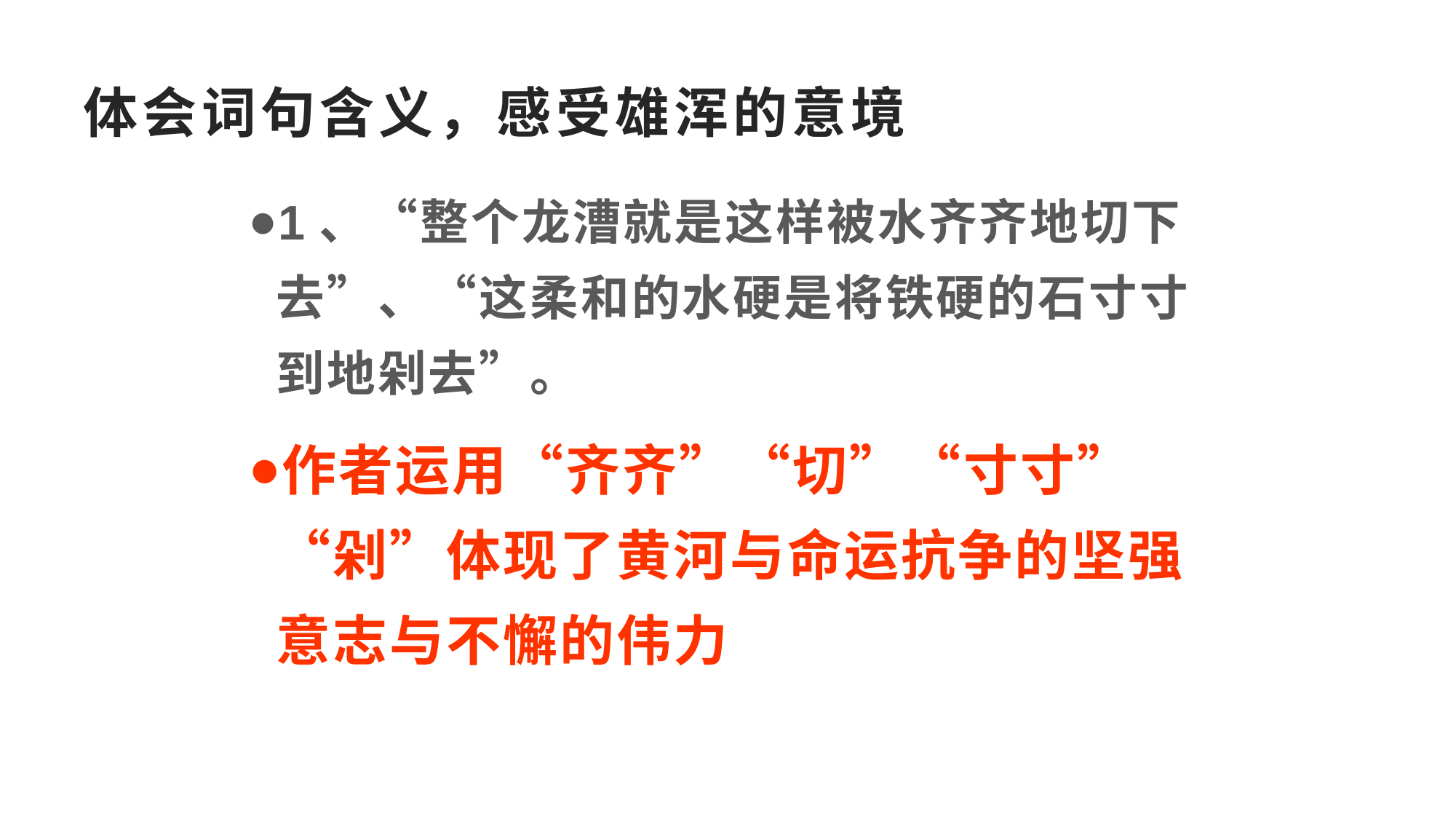

# 体会词句含义，感受雄浑的意境
1、“整个龙漕就是这样被水齐齐地切下去”、“这柔和的水硬是将铁硬的石寸寸到地剁去”。
作者运用“齐齐”“切”“寸寸”“剁”体现了黄河与命运抗争的坚强意志与不懈的伟力